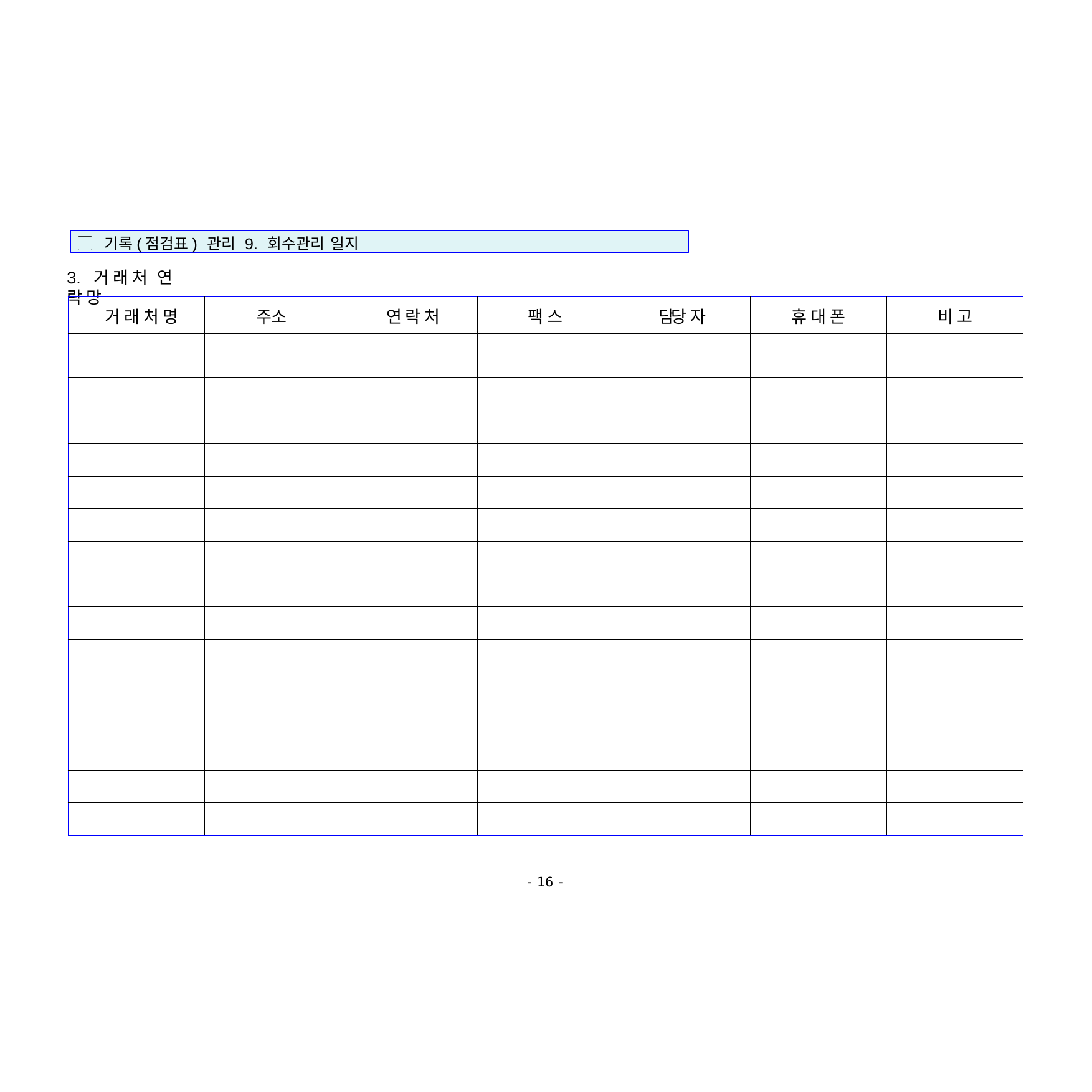

▢ 기록(점검표) 관리 9. 회수관리 일지
3. 거 래 처  연 락 망
| 거 래 처 명 | 주소 | 연 락 처 | 팩 스 | 담당 자 | 휴 대 폰 | 비 고 |
| --- | --- | --- | --- | --- | --- | --- |
|  |  |  |  |  |  |  |
|  |  |  |  |  |  |  |
|  |  |  |  |  |  |  |
|  |  |  |  |  |  |  |
|  |  |  |  |  |  |  |
|  |  |  |  |  |  |  |
|  |  |  |  |  |  |  |
|  |  |  |  |  |  |  |
|  |  |  |  |  |  |  |
|  |  |  |  |  |  |  |
|  |  |  |  |  |  |  |
|  |  |  |  |  |  |  |
|  |  |  |  |  |  |  |
|  |  |  |  |  |  |  |
|  |  |  |  |  |  |  |
- 16 -